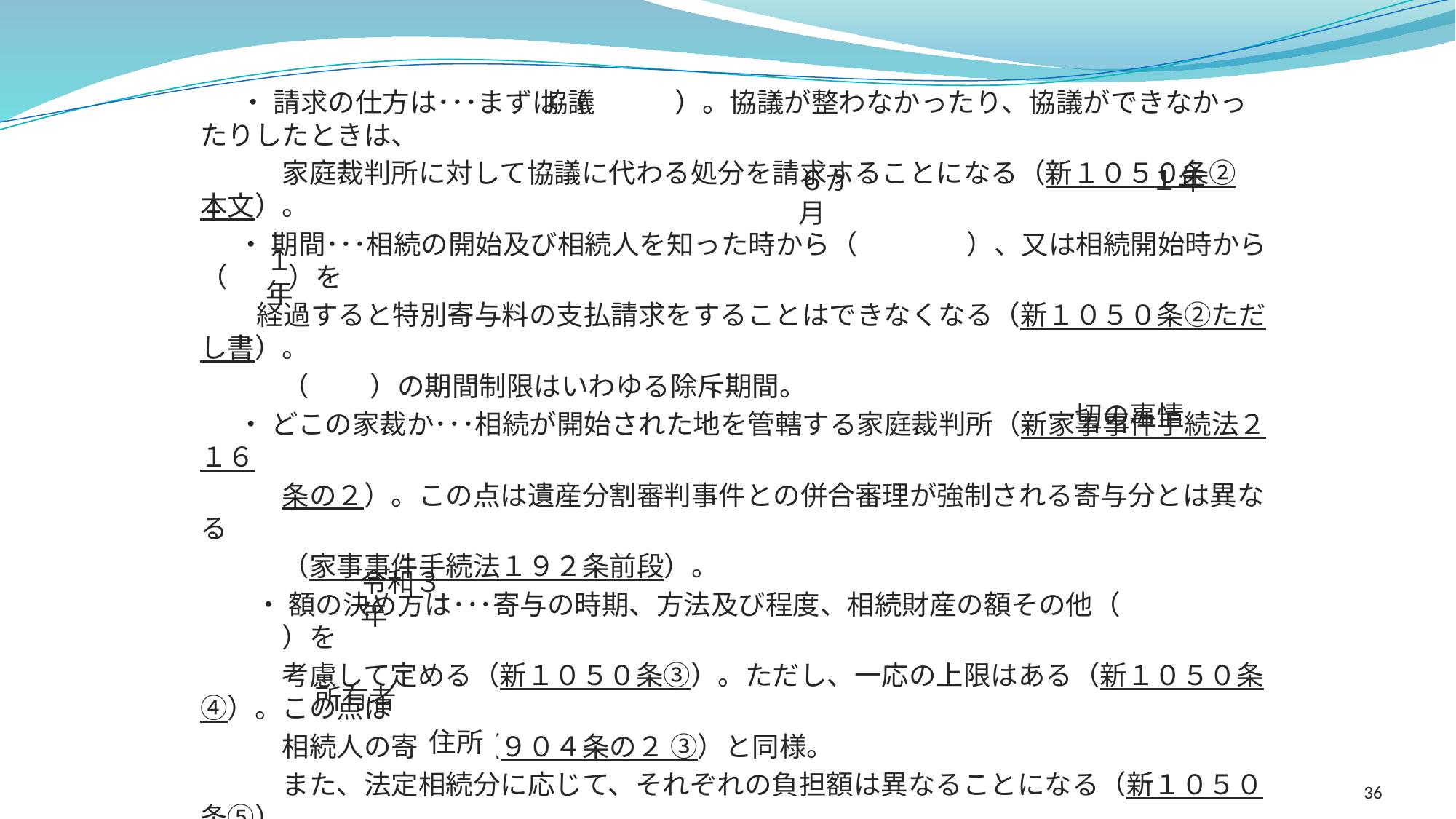

協議
　  ・ 請求の仕方は･･･まずは（　　　 ）。協議が整わなかったり、協議ができなかったりしたときは、
　　　家庭裁判所に対して協議に代わる処分を請求することになる（新１０５０条② 本文）。
     ・ 期間･･･相続の開始及び相続人を知った時から（　　　　）、又は相続開始時から（　　 ）を
        経過すると特別寄与料の支払請求をすることはできなくなる（新１０５０条②ただし書）。
　　　（　　 ）の期間制限はいわゆる除斥期間。
     ・ どこの家裁か･･･相続が開始された地を管轄する家庭裁判所（新家事事件手続法２１６
　　　条の２）。この点は遺産分割審判事件との併合審理が強制される寄与分とは異なる
　　　（家事事件手続法１９２条前段）。
　　・ 額の決め方は･･･寄与の時期、方法及び程度、相続財産の額その他（　　　　　　　　）を
　　　考慮して定める（新１０５０条③）。ただし、一応の上限はある（新１０５０条④）。この点は
　　　相続人の寄与分（９０４条の２ ③）と同様。
　　　また、法定相続分に応じて、それぞれの負担額は異なることになる（新１０５０条⑤）。
４．おまけ（（　　　    　）の法改正の一部）
   (１) 所有者不明土地問題の解決と予防のために
　　 ・ 所有者不明土地とは
　　　 ① （　　　　　）が分らない土地（すでに死亡）
　　　 ② 所有者の（　　 　　）　が分らない土地（連絡が付かない）

６か月
１年
１年
一切の事情
令和３年
所有者
住所
36